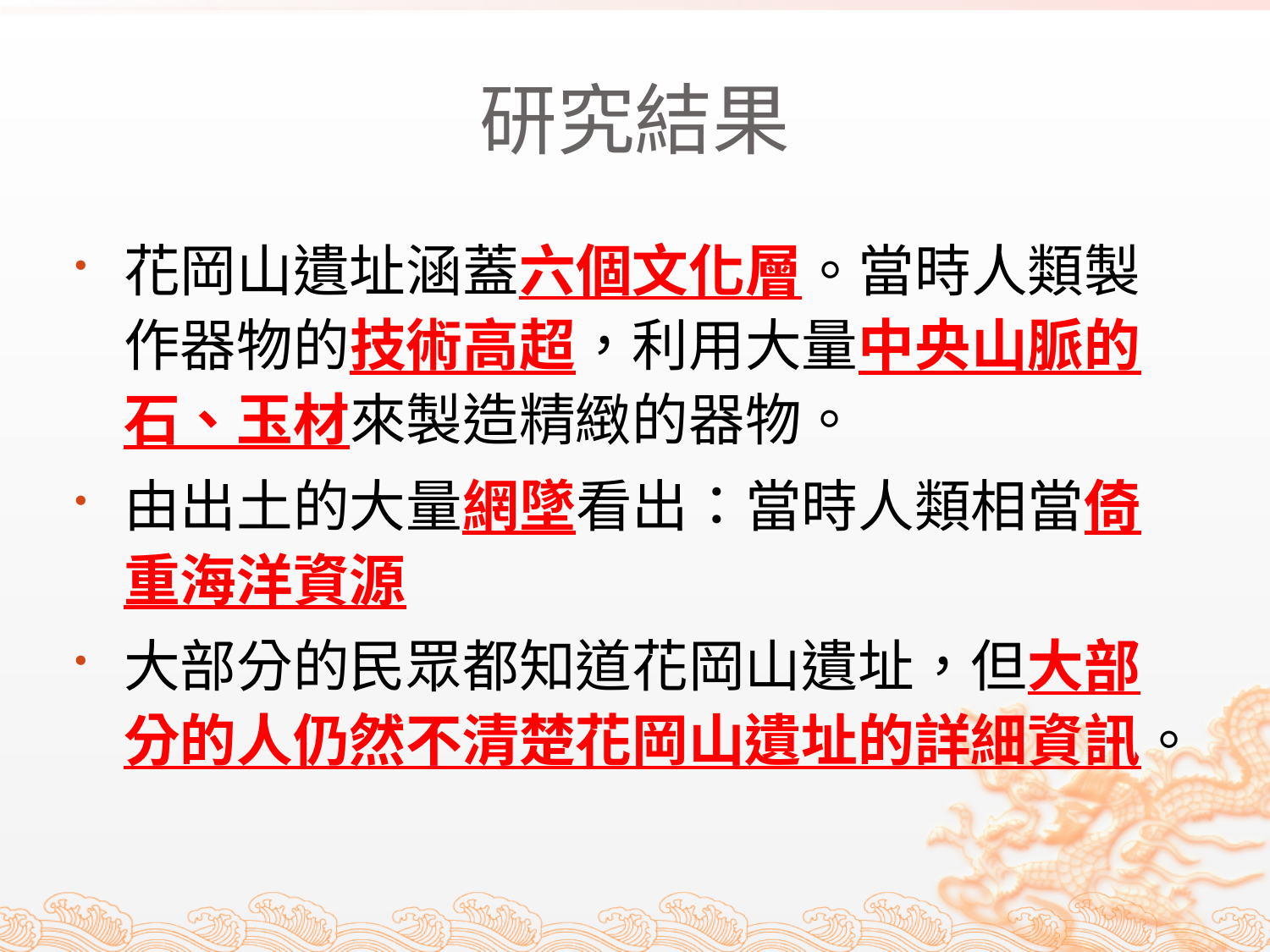

# 研究結果
花岡山遺址涵蓋六個文化層。當時人類製作器物的技術高超，利用大量中央山脈的石、玉材來製造精緻的器物。
由出土的大量網墜看出：當時人類相當倚重海洋資源
大部分的民眾都知道花岡山遺址，但大部分的人仍然不清楚花岡山遺址的詳細資訊。